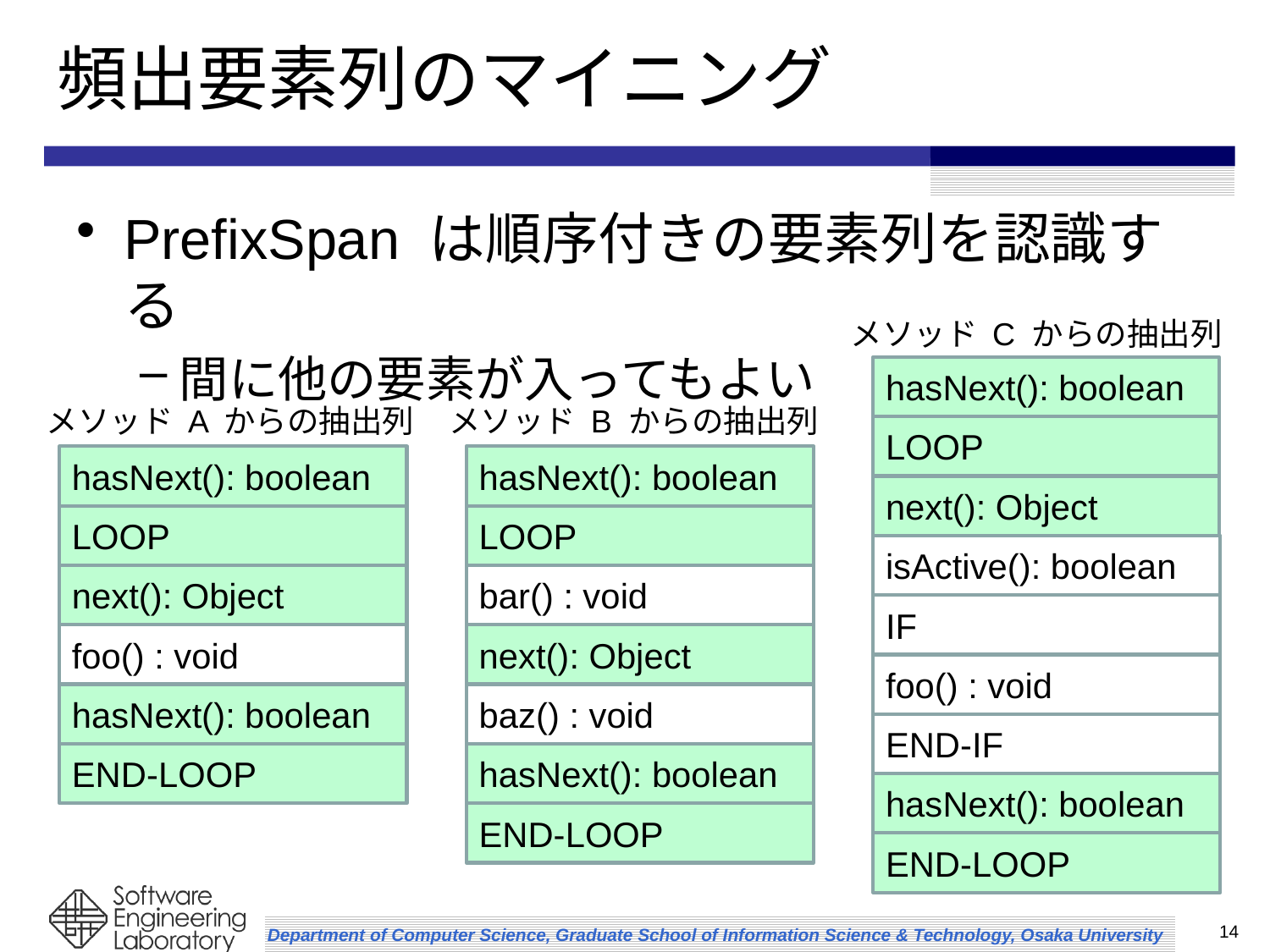

# 頻出要素列のマイニング
PrefixSpan は順序付きの要素列を認識する
間に他の要素が入ってもよい
メソッド C からの抽出列
hasNext(): boolean
メソッド A からの抽出列
メソッド B からの抽出列
LOOP
hasNext(): boolean
hasNext(): boolean
next(): Object
LOOP
LOOP
isActive(): boolean
next(): Object
bar() : void
IF
foo() : void
next(): Object
foo() : void
hasNext(): boolean
baz() : void
END-IF
END-LOOP
hasNext(): boolean
hasNext(): boolean
END-LOOP
END-LOOP
14